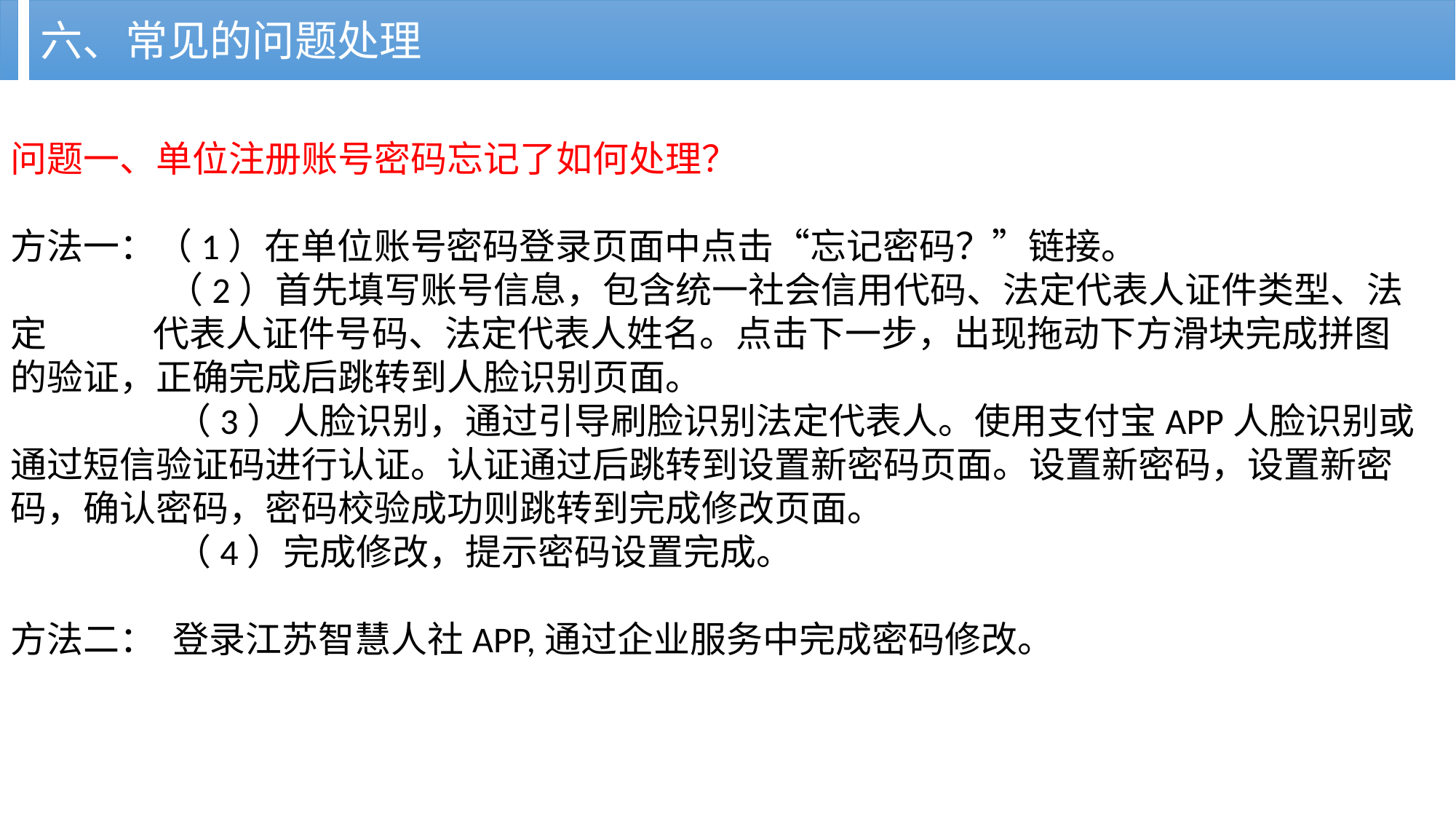

六、常见的问题处理

问题一、单位注册账号密码忘记了如何处理？

方法一：（1）在单位账号密码登录页面中点击“忘记密码？”链接。
                  （2）首先填写账号信息，包含统一社会信用代码、法定代表人证件类型、法定             代表人证件号码、法定代表人姓名。点击下一步，出现拖动下方滑块完成拼图的验证，正确完成后跳转到人脸识别页面。
                   （3）人脸识别，通过引导刷脸识别法定代表人。使用支付宝APP人脸识别或通过短信验证码进行认证。认证通过后跳转到设置新密码页面。设置新密码，设置新密码，确认密码，密码校验成功则跳转到完成修改页面。
                   （4）完成修改，提示密码设置完成。

方法二：  登录江苏智慧人社APP,通过企业服务中完成密码修改。